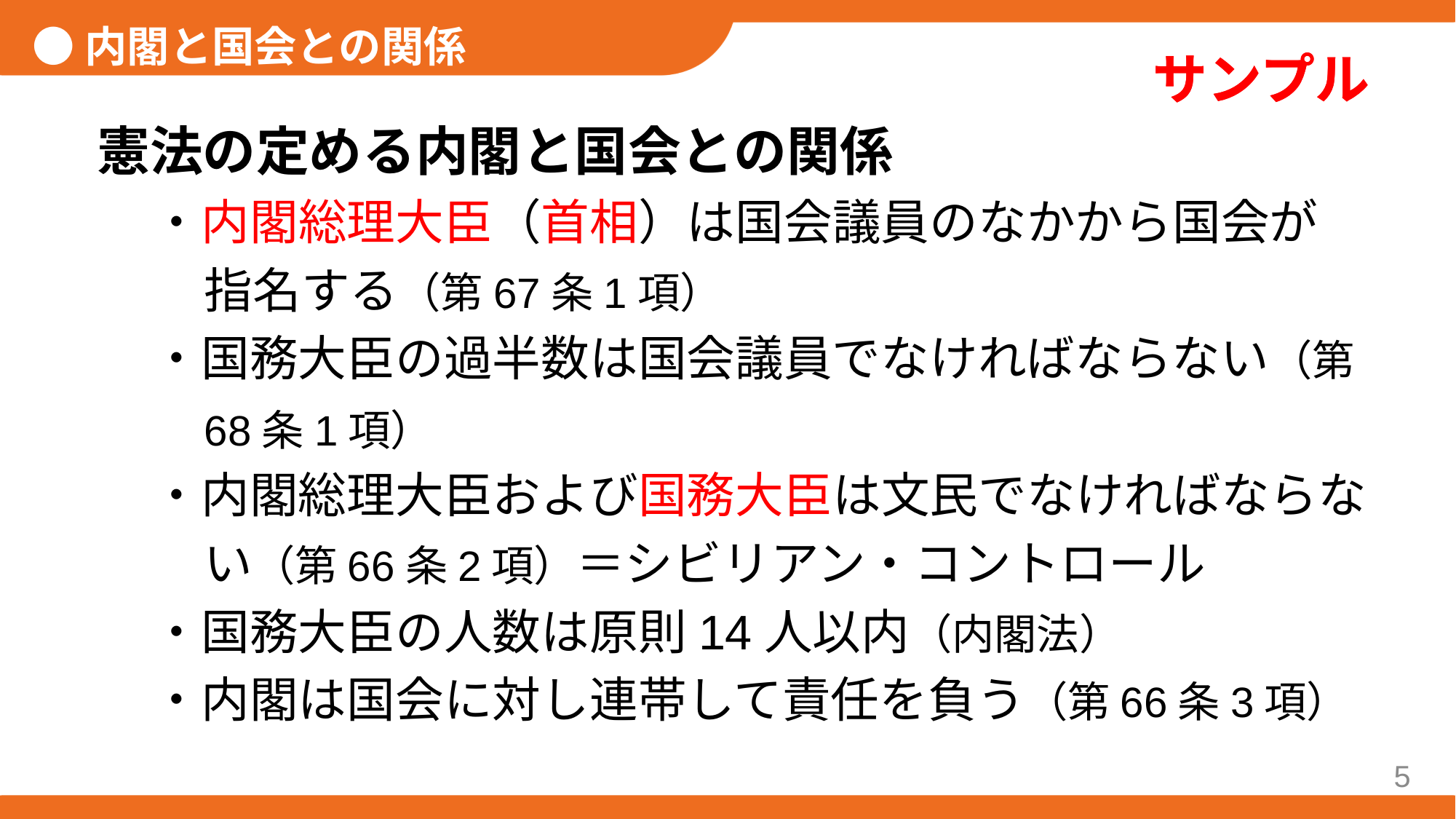

●内閣と国会との関係
憲法の定める内閣と国会との関係
・内閣総理大臣（首相）は国会議員のなかから国会が
指名する（第67条1項）
・国務大臣の過半数は国会議員でなければならない（第
68条1項）
・内閣総理大臣および国務大臣は文民でなければならな
い（第66条2項）＝シビリアン・コントロール
・国務大臣の人数は原則14人以内（内閣法）
・内閣は国会に対し連帯して責任を負う（第66条3項）